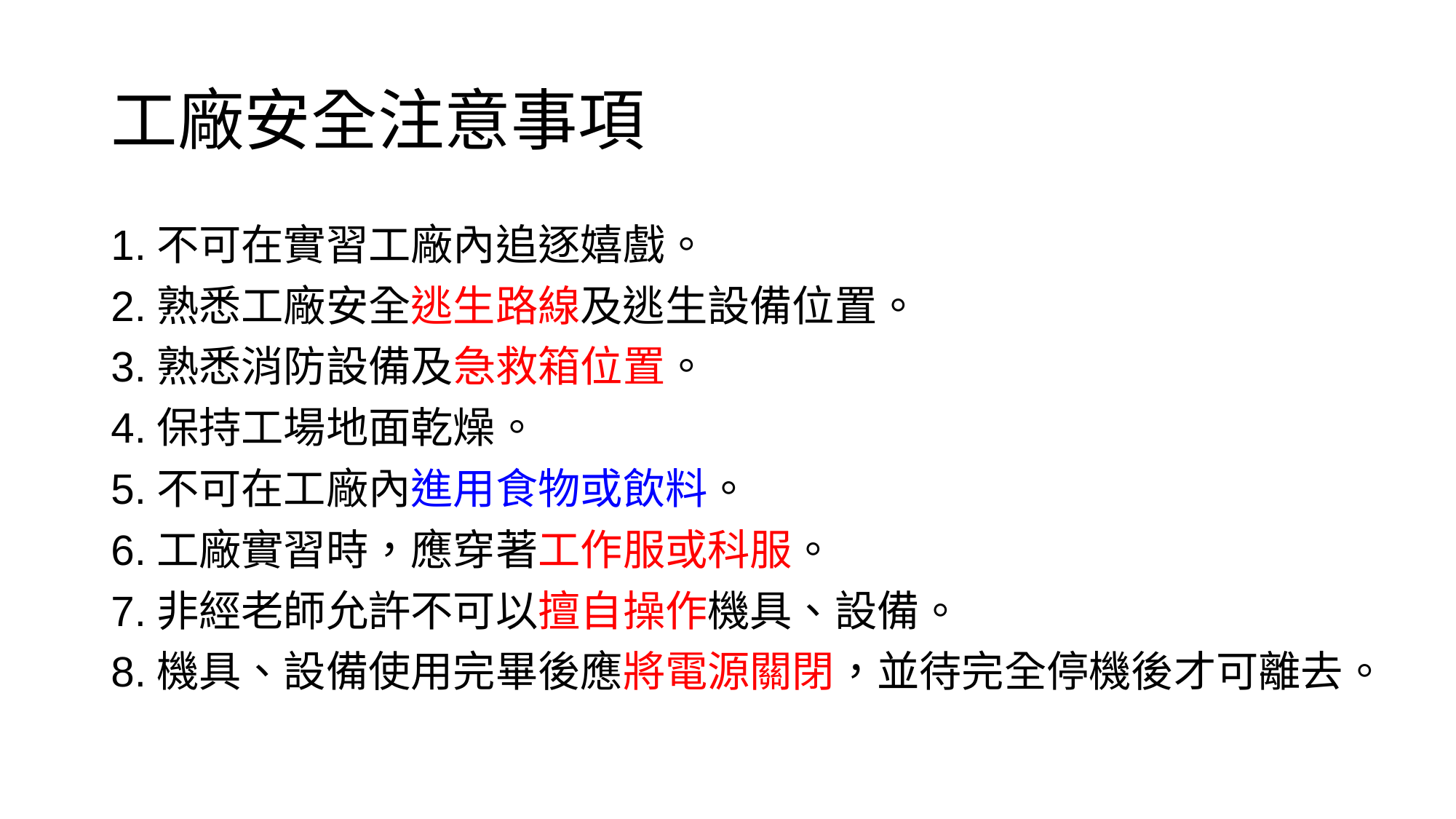

# 工廠安全注意事項
1.不可在實習工廠內追逐嬉戲。
2.熟悉工廠安全逃生路線及逃生設備位置。
3.熟悉消防設備及急救箱位置。
4.保持工場地面乾燥。
5.不可在工廠內進用食物或飲料。
6.工廠實習時，應穿著工作服或科服。
7.非經老師允許不可以擅自操作機具、設備。
8.機具、設備使用完畢後應將電源關閉，並待完全停機後才可離去。